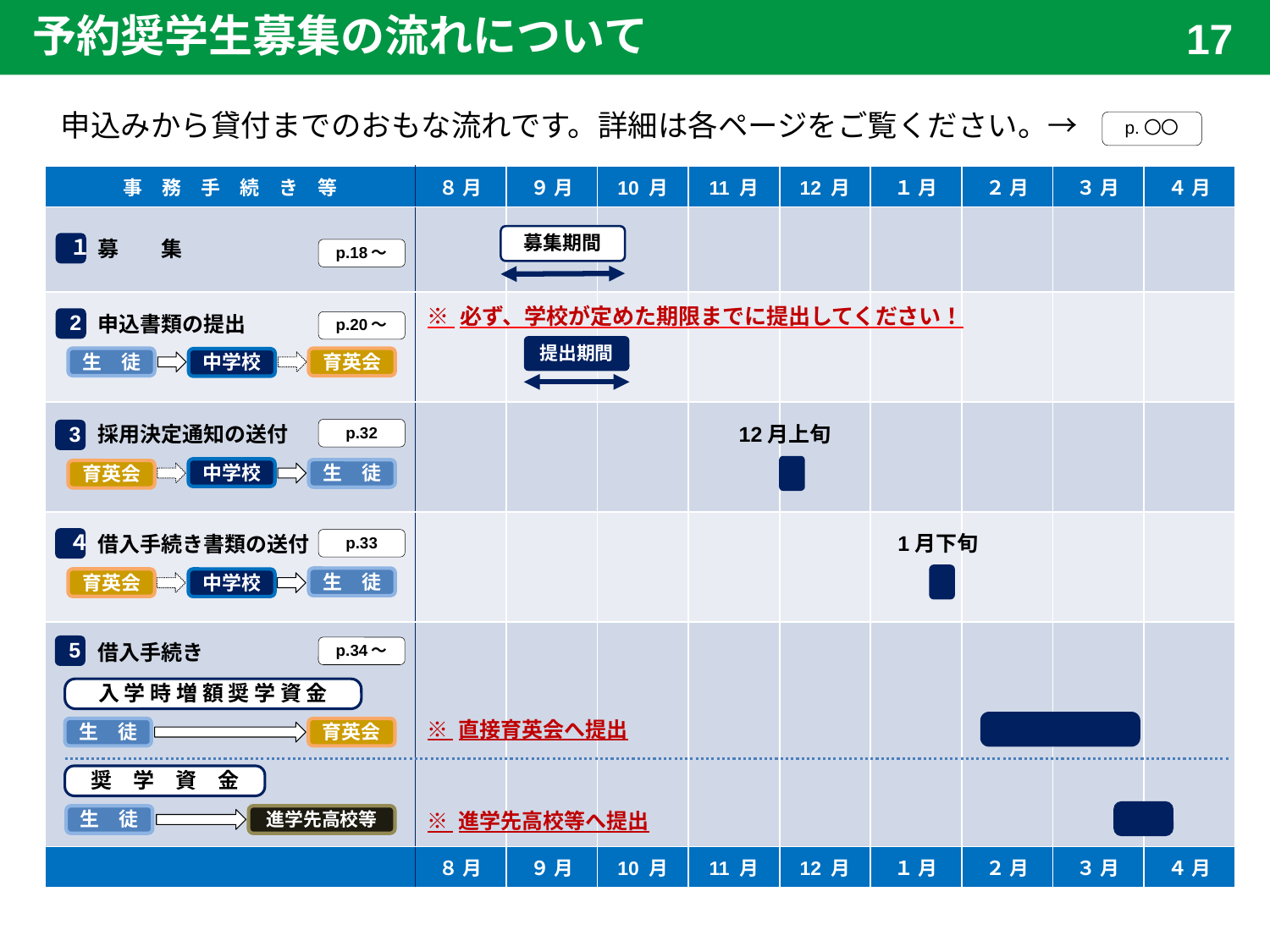

予約奨学生募集の流れについて
17
申込みから貸付までのおもな流れです。詳細は各ページをご覧ください。→
p.〇〇
| 事　務　手　続　き　等 | ８ 月 | ９ 月 | 10 月 | 11 月 | 12 月 | １ 月 | ２ 月 | ３ 月 | ４ 月 |
| --- | --- | --- | --- | --- | --- | --- | --- | --- | --- |
|  |  |  |  |  |  |  |  |  |  |
|  |  |  |  |  |  |  |  |  |  |
|  |  |  |  |  |  |  |  |  |  |
|  |  |  |  |  |  |  |  |  |  |
|  |  |  |  |  |  |  |  |  |  |
|  | ８ 月 | ９ 月 | 10 月 | 11 月 | 12 月 | １ 月 | ２ 月 | ３ 月 | ４ 月 |
募集期間
募　　集
１
p.18～
※ 必ず、学校が定めた期限までに提出してください！
申込書類の提出
2
p.20～
提出期間
生　徒
育英会
中学校

12月上旬
採用決定通知の送付
p.32
3

中学校
生　徒
育英会

1月下旬
借入手続き書類の送付
４
p.33

生　徒
育英会
中学校

借入手続き
5
p.34～
入 学 時 増 額 奨 学 資 金
※ 直接育英会へ提出

生　徒
育英会

奨　学　資　金
※ 進学先高校等へ提出

生　徒
進学先高校等